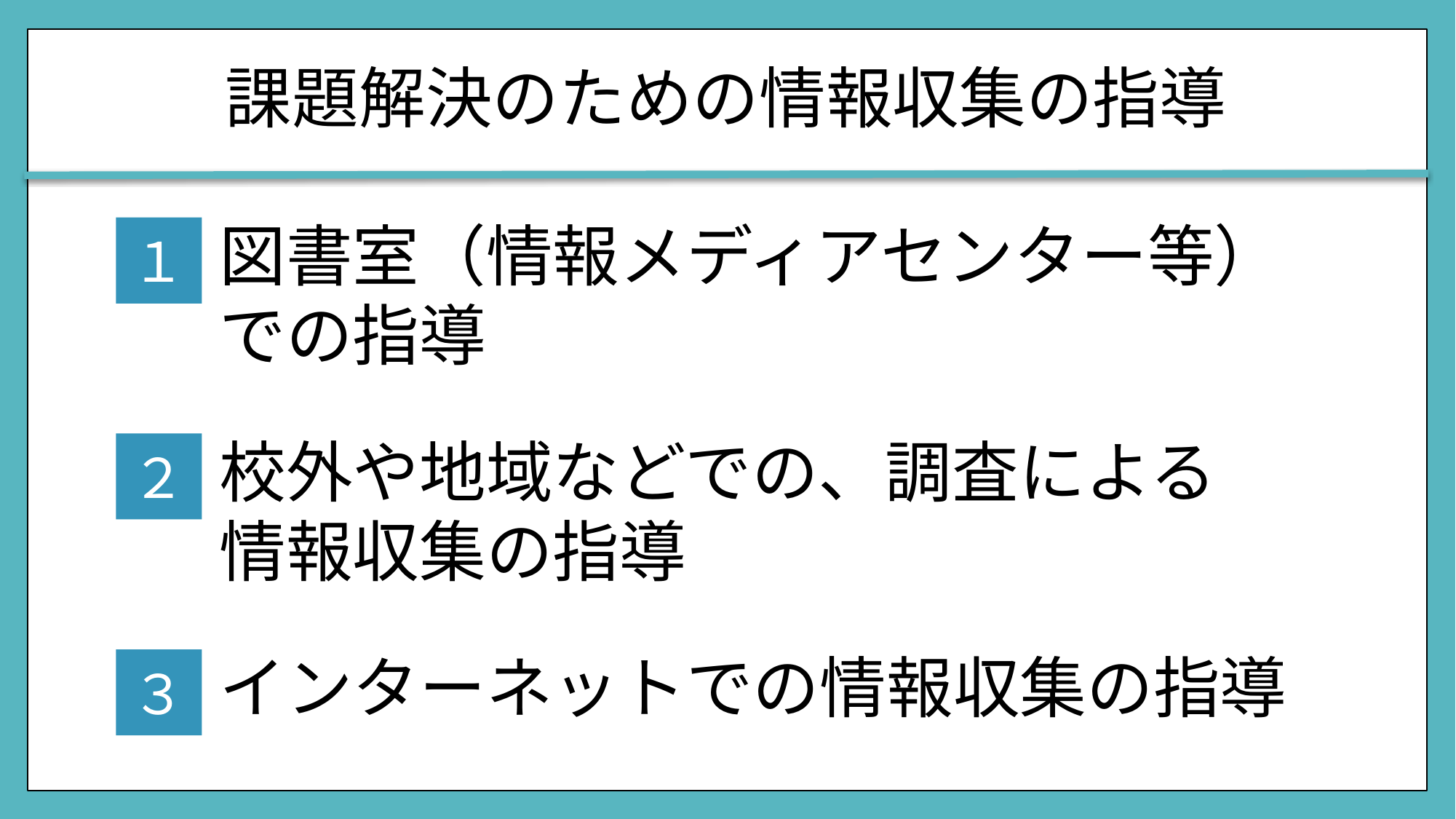

# 課題解決のための情報収集の指導
１
図書室（情報メディアセンター等）
での指導
２
校外や地域などでの、調査による
情報収集の指導
３
インターネットでの情報収集の指導